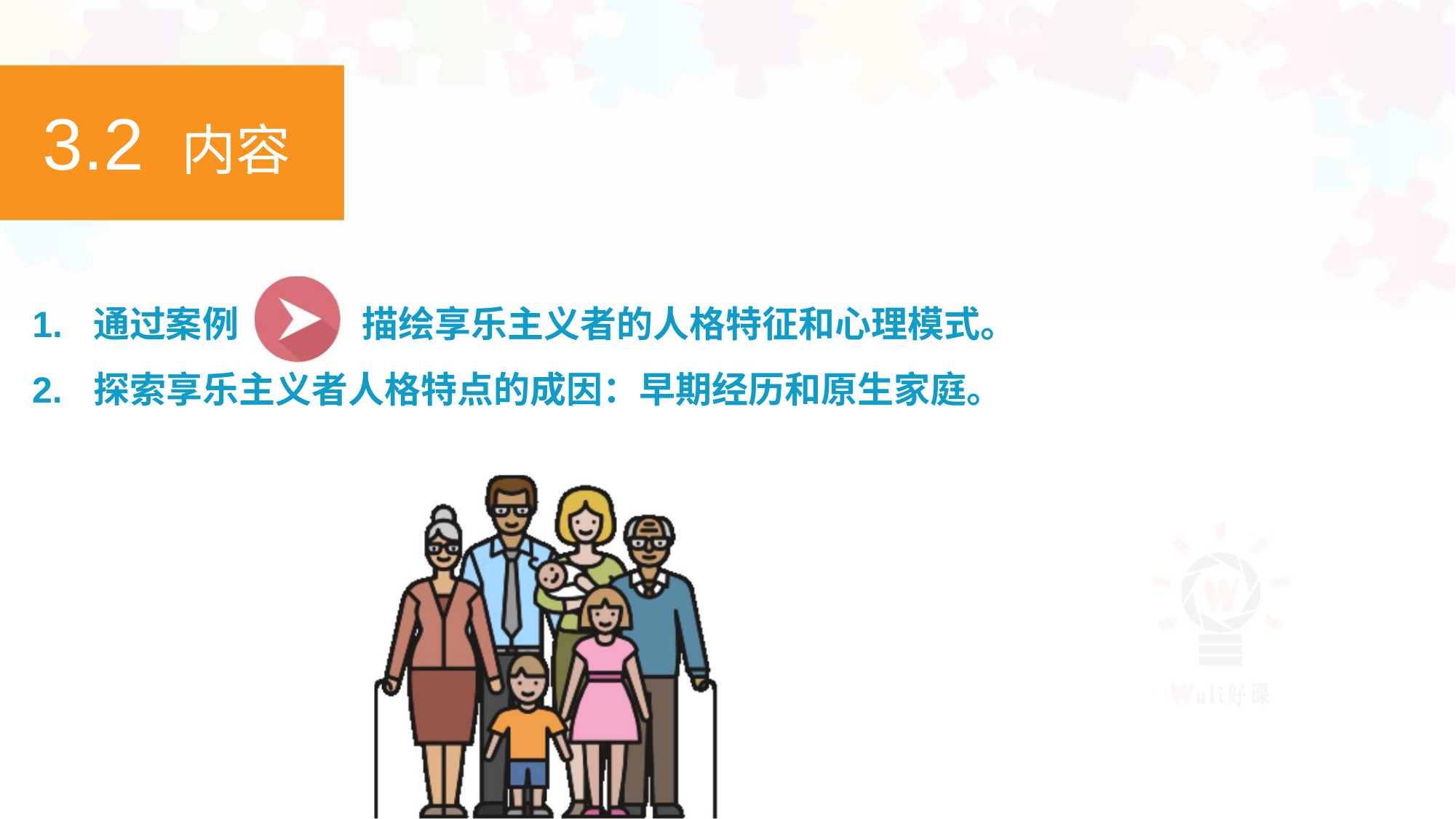

3.2 内容
1. 通过案例
描绘享乐主义者的人格特征和心理模式。
2. 探索享乐主义者人格特点的成因：早期经历和原生家庭。